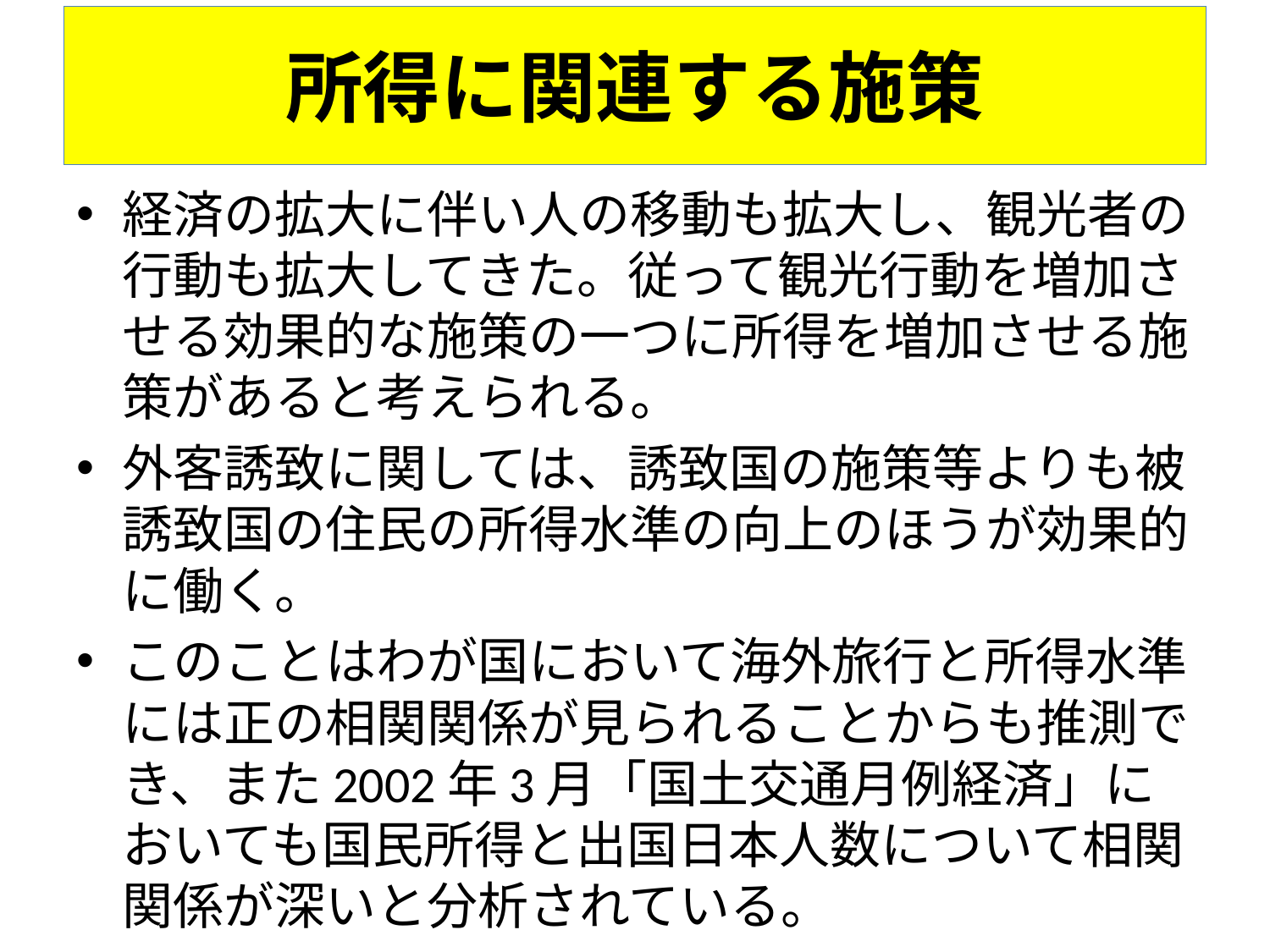

# 所得に関連する施策
経済の拡大に伴い人の移動も拡大し、観光者の行動も拡大してきた。従って観光行動を増加させる効果的な施策の一つに所得を増加させる施策があると考えられる。
外客誘致に関しては、誘致国の施策等よりも被誘致国の住民の所得水準の向上のほうが効果的に働く。
このことはわが国において海外旅行と所得水準には正の相関関係が見られることからも推測でき、また2002年3月「国土交通月例経済」においても国民所得と出国日本人数について相関関係が深いと分析されている。